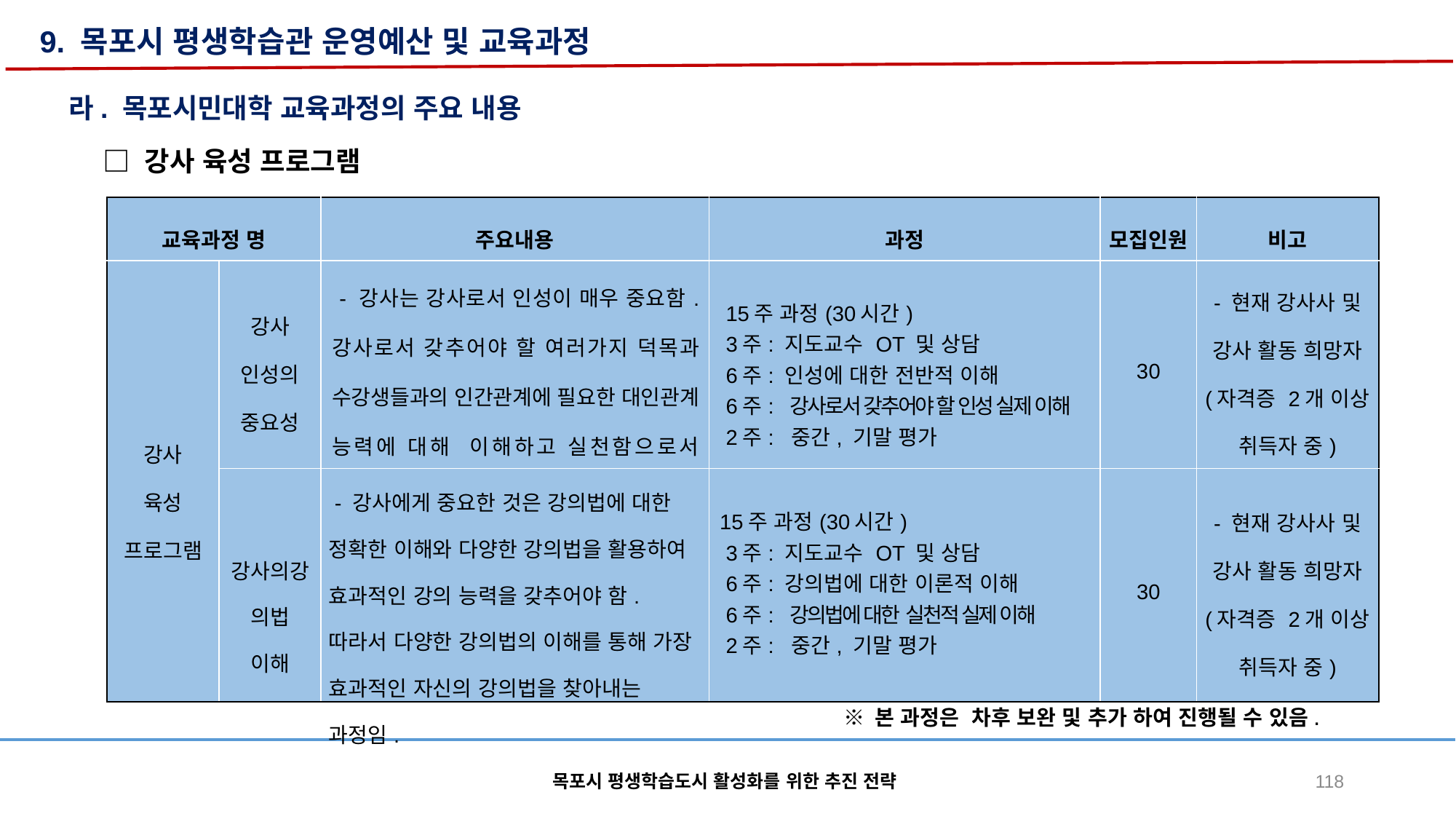

9. 목포시 평생학습관 운영예산 및 교육과정
라. 목포시민대학 교육과정의 주요 내용
□ 강사 육성 프로그램
| 교육과정 명 |  | 주요내용 | 과정 | 모집인원 | 비고 |
| --- | --- | --- | --- | --- | --- |
| 강사 육성 프로그램 | 강사 인성의 중요성 | - 강사는 강사로서 인성이 매우 중요함. 강사로서 갖추어야 할 여러가지 덕목과 수강생들과의 인간관계에 필요한 대인관계 능력에 대해 이해하고 실천함으로서 강사로서 인격을 형성하도록 하는 과정임. | 15주 과정(30시간) 3주: 지도교수 OT 및 상담 6주: 인성에 대한 전반적 이해 6주: 강사로서 갖추어야 할 인성 실제 이해 2주: 중간, 기말 평가 | 30 | - 현재 강사사 및 강사 활동 희망자 (자격증 2개 이상 취득자 중) |
|  | 강사의강의법 이해 | - 강사에게 중요한 것은 강의법에 대한 정확한 이해와 다양한 강의법을 활용하여 효과적인 강의 능력을 갖추어야 함. 따라서 다양한 강의법의 이해를 통해 가장 효과적인 자신의 강의법을 찾아내는 과정임. | 15주 과정(30시간) 3주: 지도교수 OT 및 상담 6주: 강의법에 대한 이론적 이해 6주: 강의법에 대한 실천적 실제 이해 2주: 중간, 기말 평가 | 30 | - 현재 강사사 및 강사 활동 희망자 (자격증 2개 이상 취득자 중) |
※ 본 과정은  차후 보완 및 추가 하여 진행될 수 있음.
목포시 평생학습도시 활성화를 위한 추진 전략
118